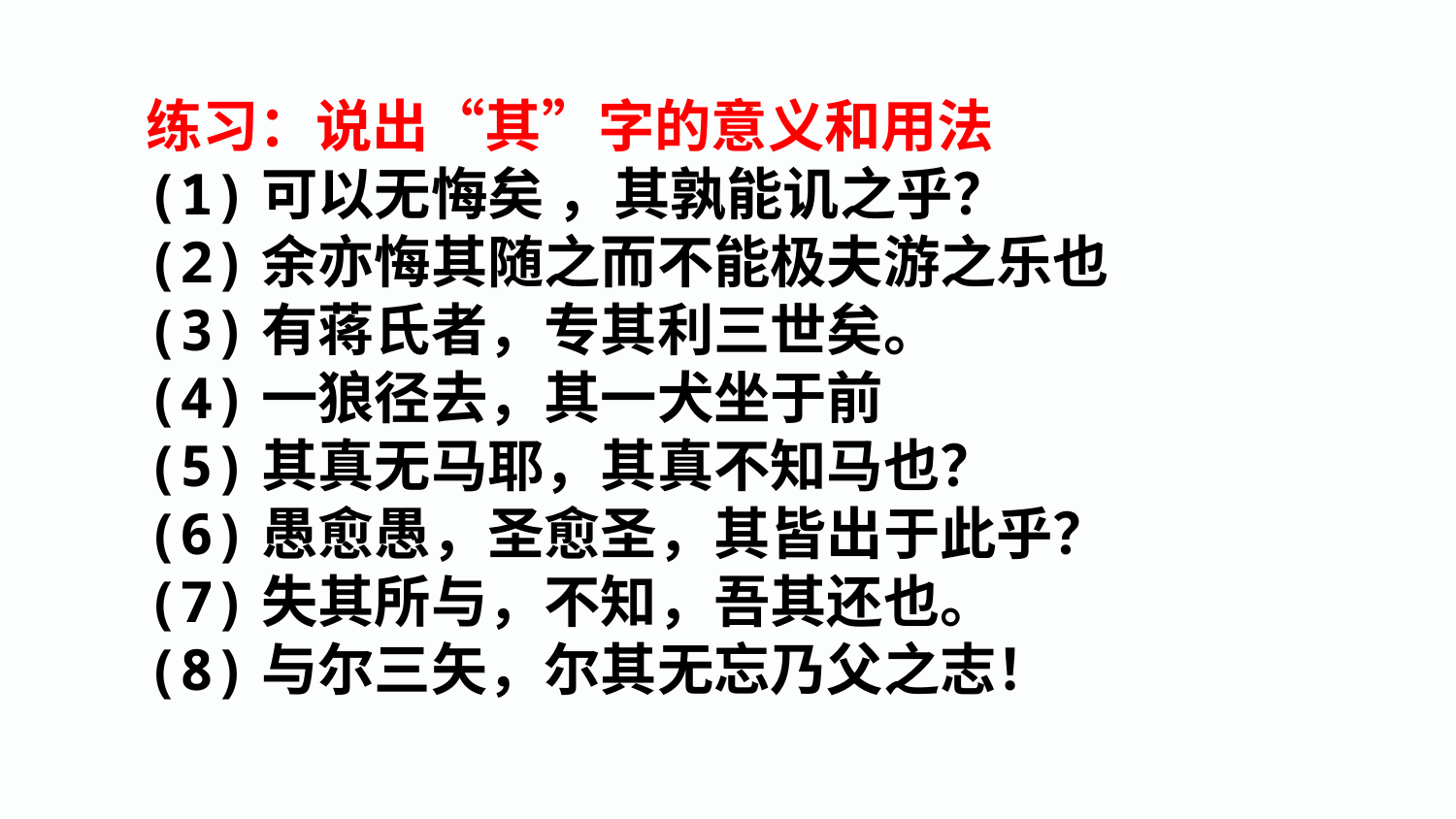

练习：说出“其”字的意义和用法
(1)可以无悔矣 ，其孰能讥之乎？
(2)余亦悔其随之而不能极夫游之乐也
(3)有蒋氏者，专其利三世矣。
(4)一狼径去，其一犬坐于前
(5)其真无马耶，其真不知马也？
(6)愚愈愚，圣愈圣，其皆出于此乎？
(7)失其所与，不知，吾其还也。
(8)与尔三矢，尔其无忘乃父之志！